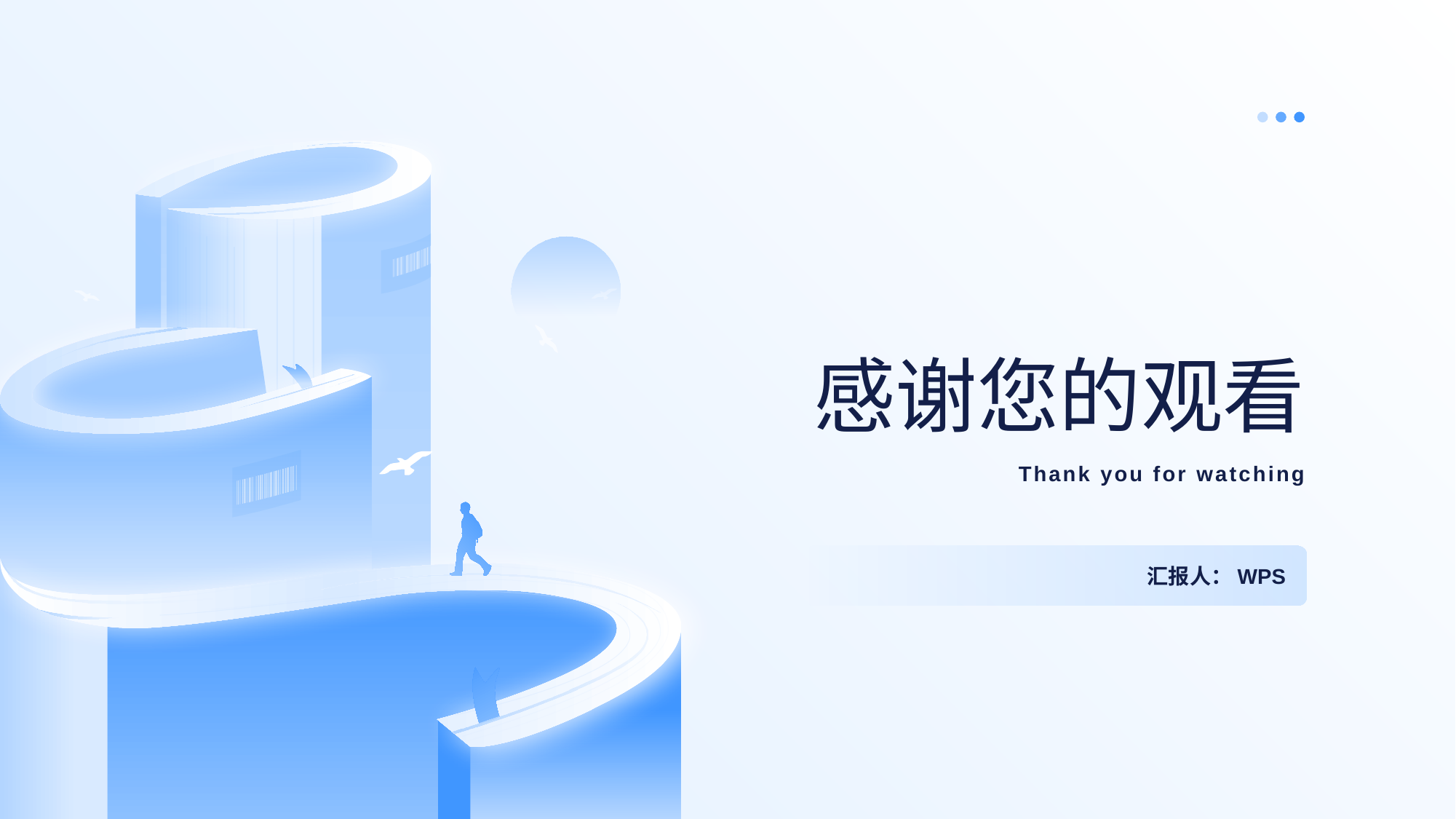

# 感谢您的观看
Thank you for watching
汇报人：WPS